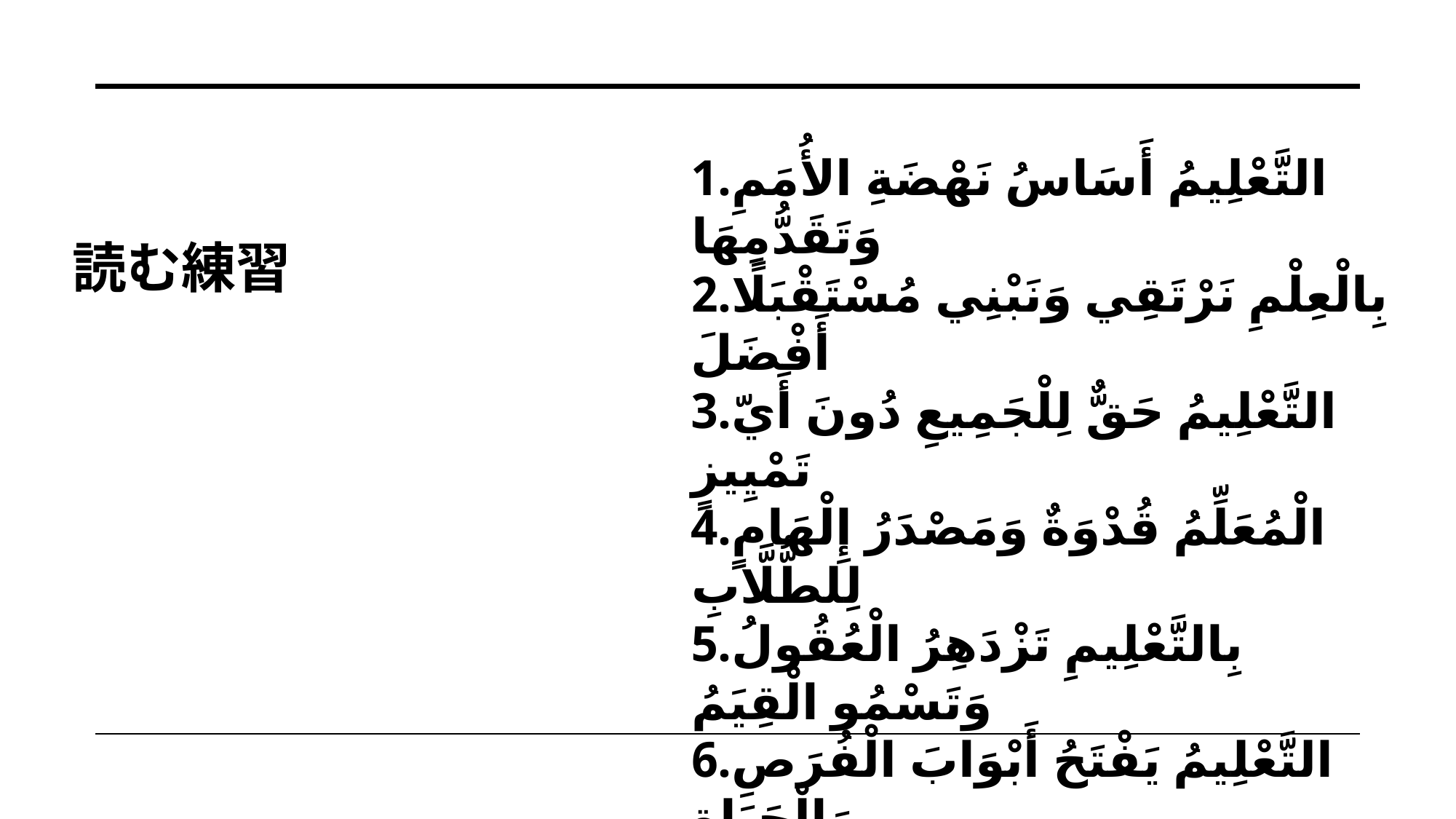

التَّعْلِيمُ أَسَاسُ نَهْضَةِ الأُمَمِ وَتَقَدُّمِهَا
بِالْعِلْمِ نَرْتَقِي وَنَبْنِي مُسْتَقْبَلًا أَفْضَلَ
التَّعْلِيمُ حَقٌّ لِلْجَمِيعِ دُونَ أَيّ تَمْيِيزٍ
الْمُعَلِّمُ قُدْوَةٌ وَمَصْدَرُ إِلْهَامٍ لِلطُّلَّابِ
بِالتَّعْلِيمِ تَزْدَهِرُ الْعُقُولُ وَتَسْمُو الْقِيَمُ
التَّعْلِيمُ يَفْتَحُ أَبْوَابَ الْفُرَصِ وَالْحَيَاةِ
الْمَعْرِفَةُ قُوَّةٌ تَبْنِي الْمُجْتَمَعَاتِ الْوَاعِيَةَ
التَّعْلِيمُ الْمُسْتَمِرُّ مِفْتَاحُ النَّجَاحِ الدَّائِمِ
بِالْعِلْمِ نُحَارِبُ الْجَهْلَ وَالتَّخَلُّفَ وَالْفَقْرَ
التَّعْلِيمُ الْجَيِّدُ يَصْنَعُ أَجْيَالًا مُبْدِعَةً
読む練習